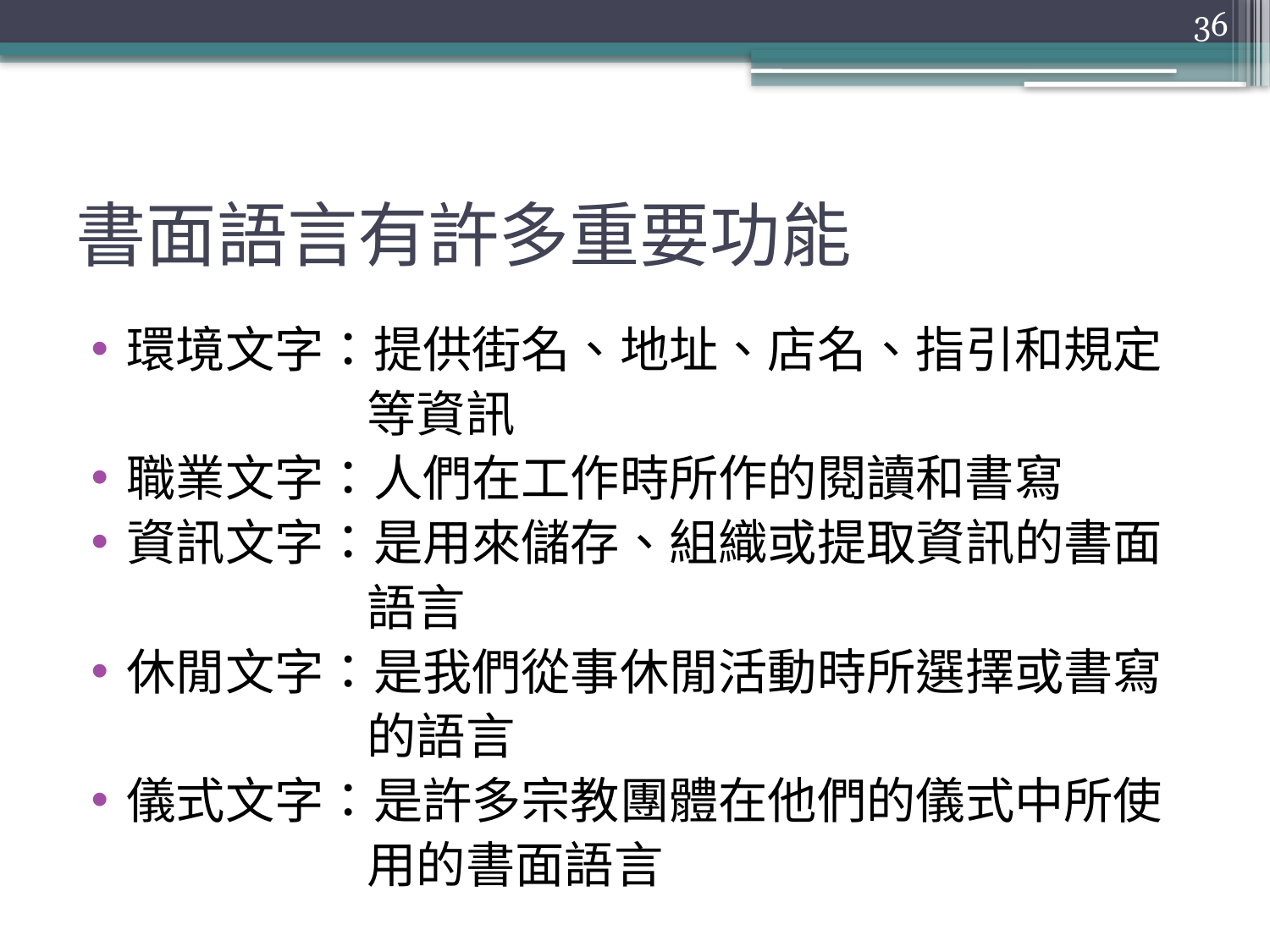

36

# 書面語言有許多重要功能
環境文字：提供街名、地址、店名、指引和規定
                        等資訊
職業文字：人們在工作時所作的閱讀和書寫
資訊文字：是用來儲存、組織或提取資訊的書面
                        語言
休閒文字：是我們從事休閒活動時所選擇或書寫
                        的語言
儀式文字：是許多宗教團體在他們的儀式中所使
                        用的書面語言